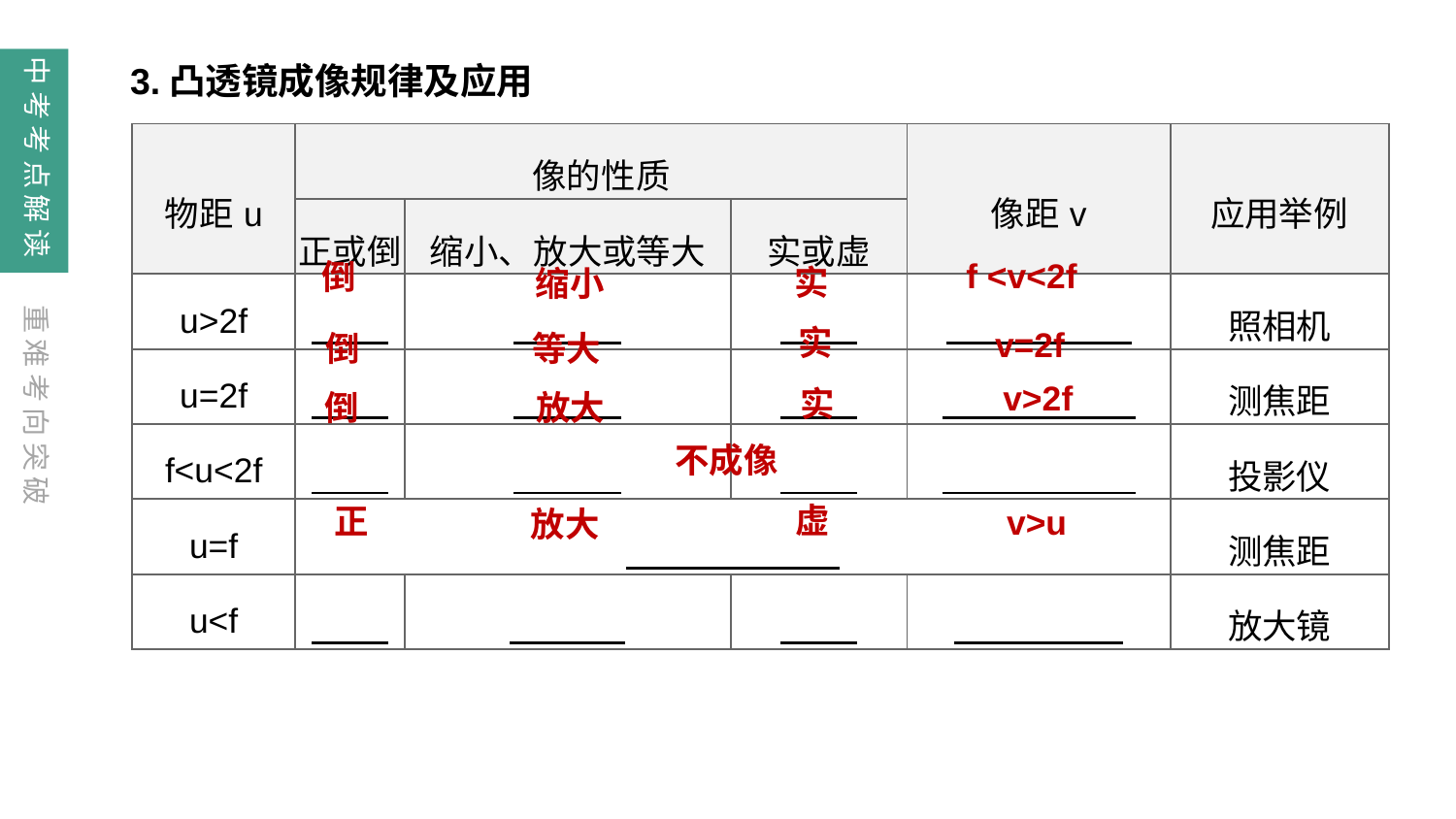

中考考点解读

3.凸透镜成像规律及应用
| 物距u | 像的性质 |  |  | 像距v | 应用举例 |
| --- | --- | --- | --- | --- | --- |
|  | 正或倒 | 缩小、放大或等大 | 实或虚 |  |  |
| u>2f |  |  |  |  | 照相机 |
| u=2f |  |  |  |  | 测焦距 |
| f<u<2f |  |  |  |  | 投影仪 |
| u=f |  |  |  |  | 测焦距 |
| u<f |  |  |  |  | 放大镜 |
f <v<2f
倒
实
缩小
重难考向突破
实
v=2f
倒
等大
实
倒
放大
v>2f
不成像
虚
正
v>u
放大